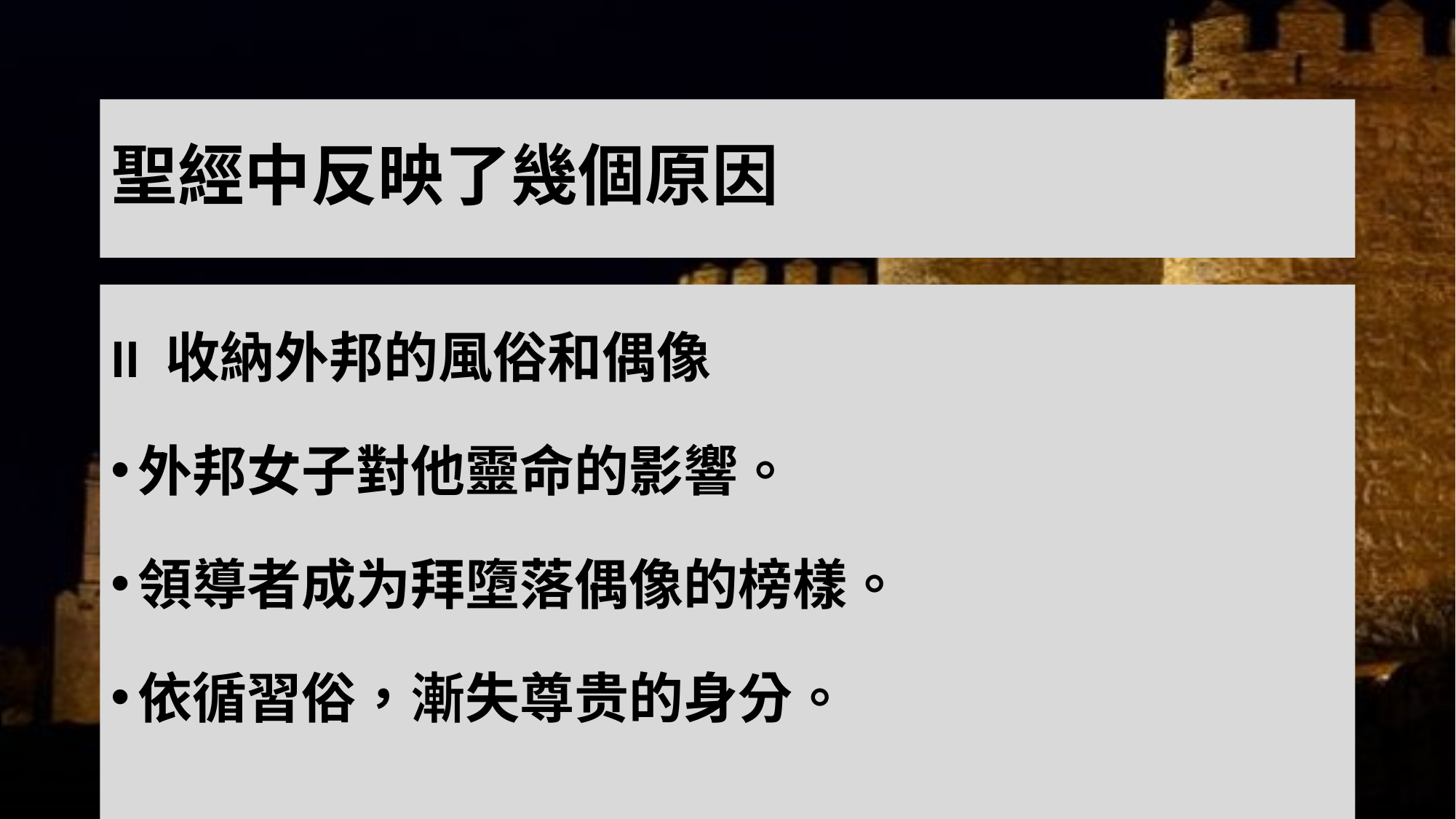

# 聖經中反映了幾個原因
II 收納外邦的風俗和偶像
外邦女子對他靈命的影響。
領導者成为拜墮落偶像的榜樣。
依循習俗，漸失尊贵的身分。